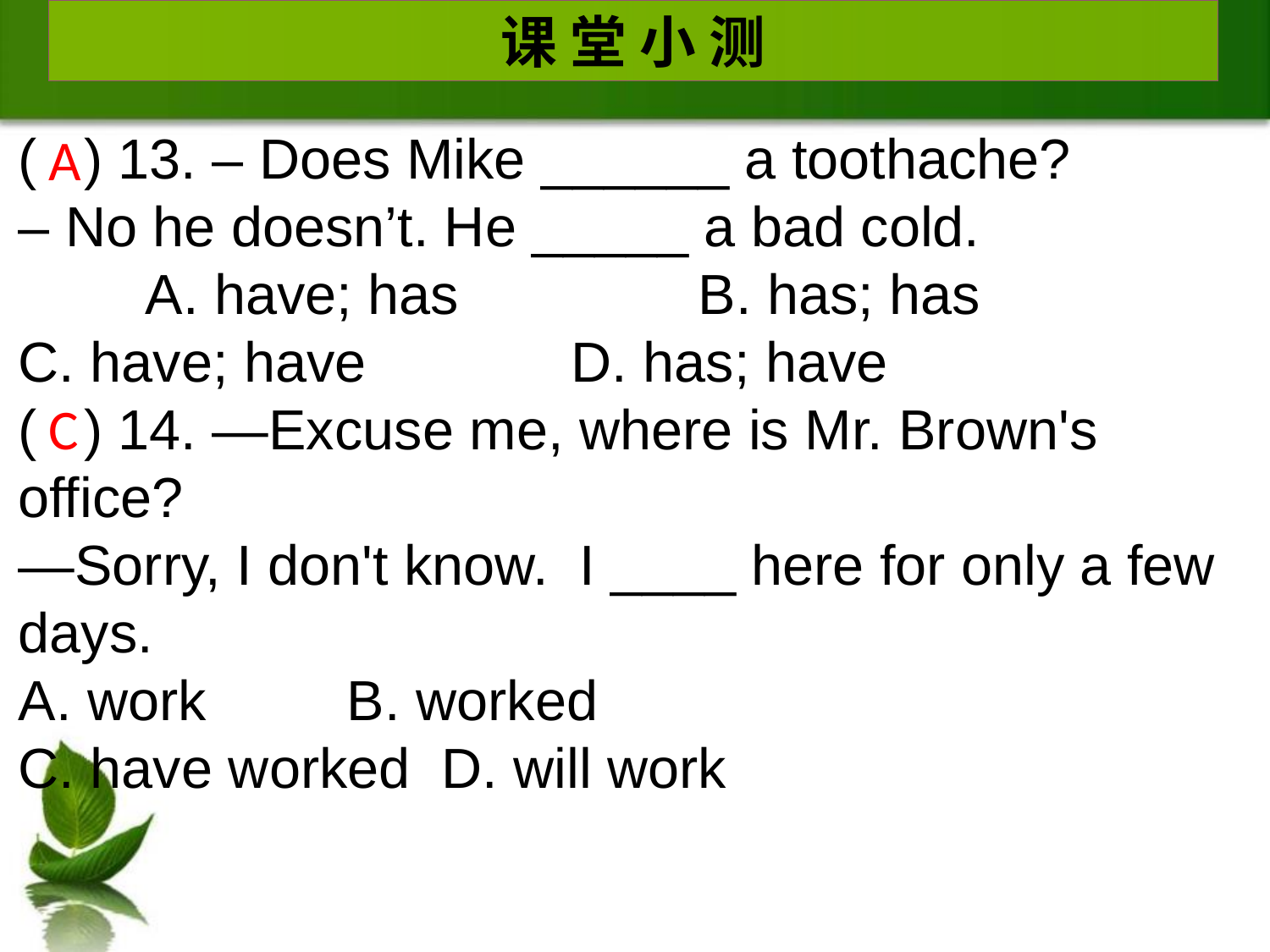

课 堂 小 测
(   ) 13. – Does Mike ______ a toothache?
– No he doesn’t. He _____ a bad cold.
	A. have; has	           B. has; has
C. have; have	           D. has; have
(   ) 14. —Excuse me, where is Mr. Brown's office?
—Sorry, I don't know.  I ____ here for only a few days.
A. work         B. worked
C. have worked  D. will work
A
C